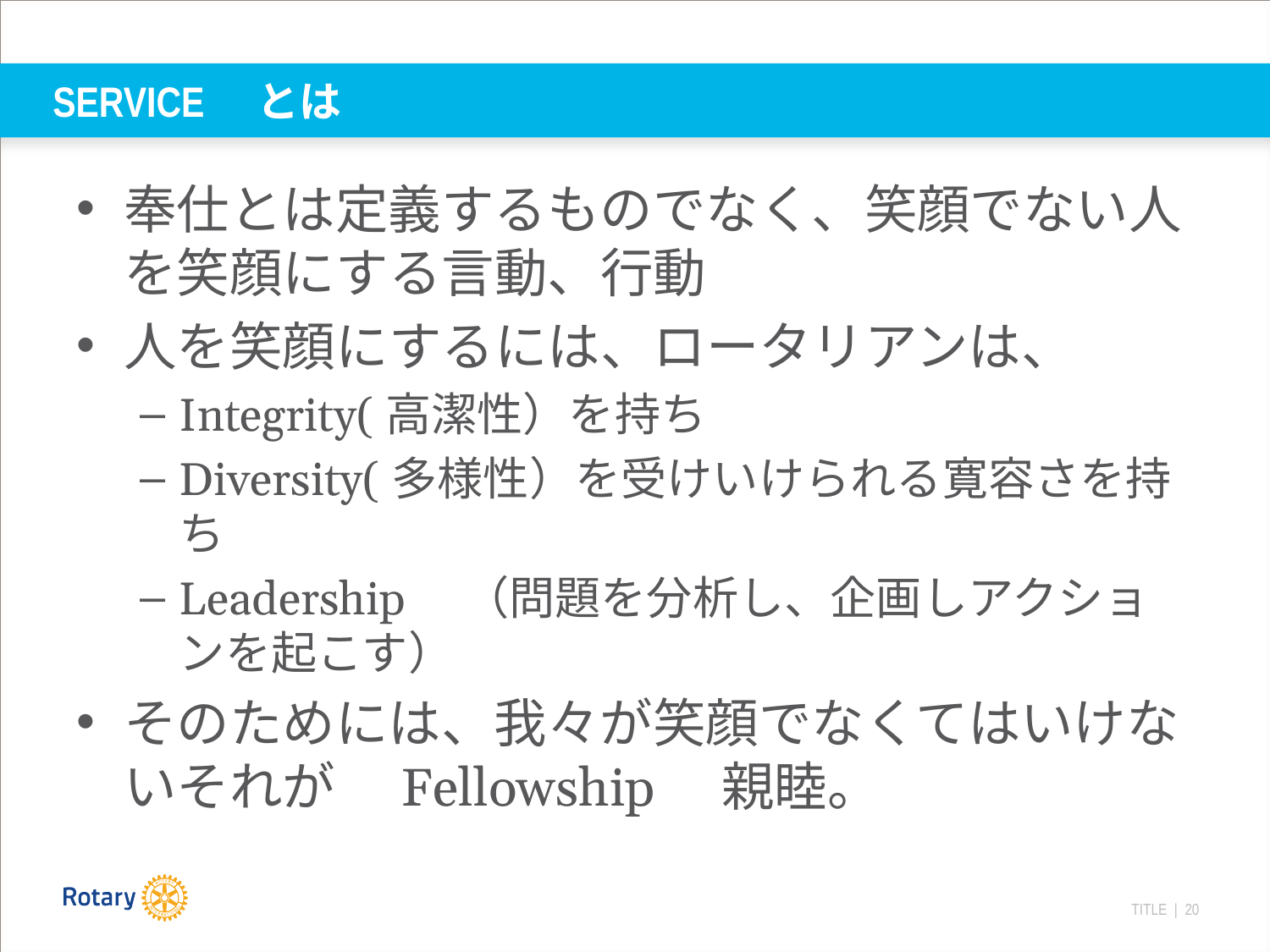

# SERVICE　とは
奉仕とは定義するものでなく、笑顔でない人を笑顔にする言動、行動
人を笑顔にするには、ロータリアンは、
Integrity(高潔性）を持ち
Diversity(多様性）を受けいけられる寛容さを持ち
Leadership　（問題を分析し、企画しアクションを起こす）
そのためには、我々が笑顔でなくてはいけないそれが　Fellowship　親睦。